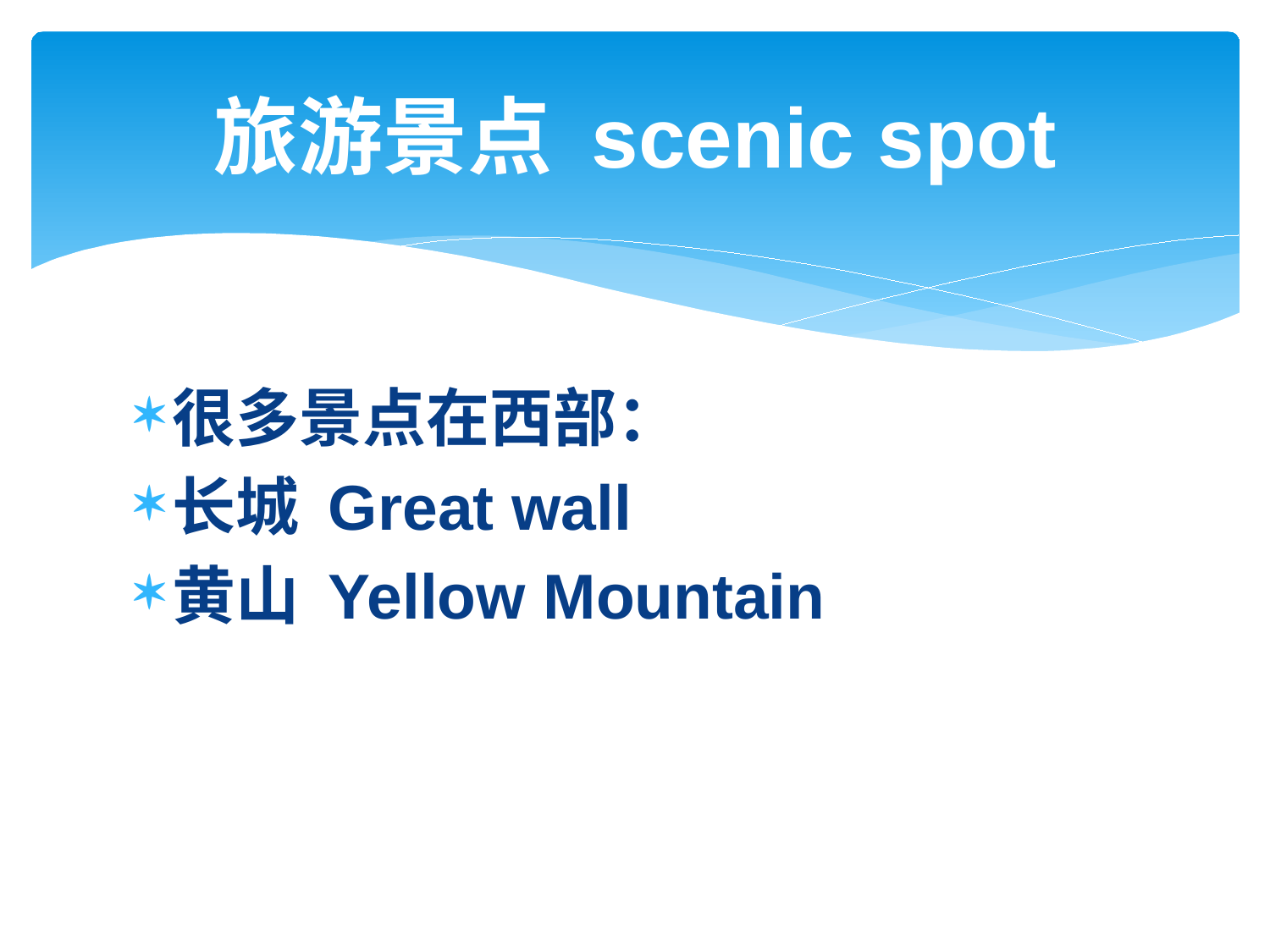

# 旅游景点 scenic spot
很多景点在西部：
长城 Great wall
黄山 Yellow Mountain